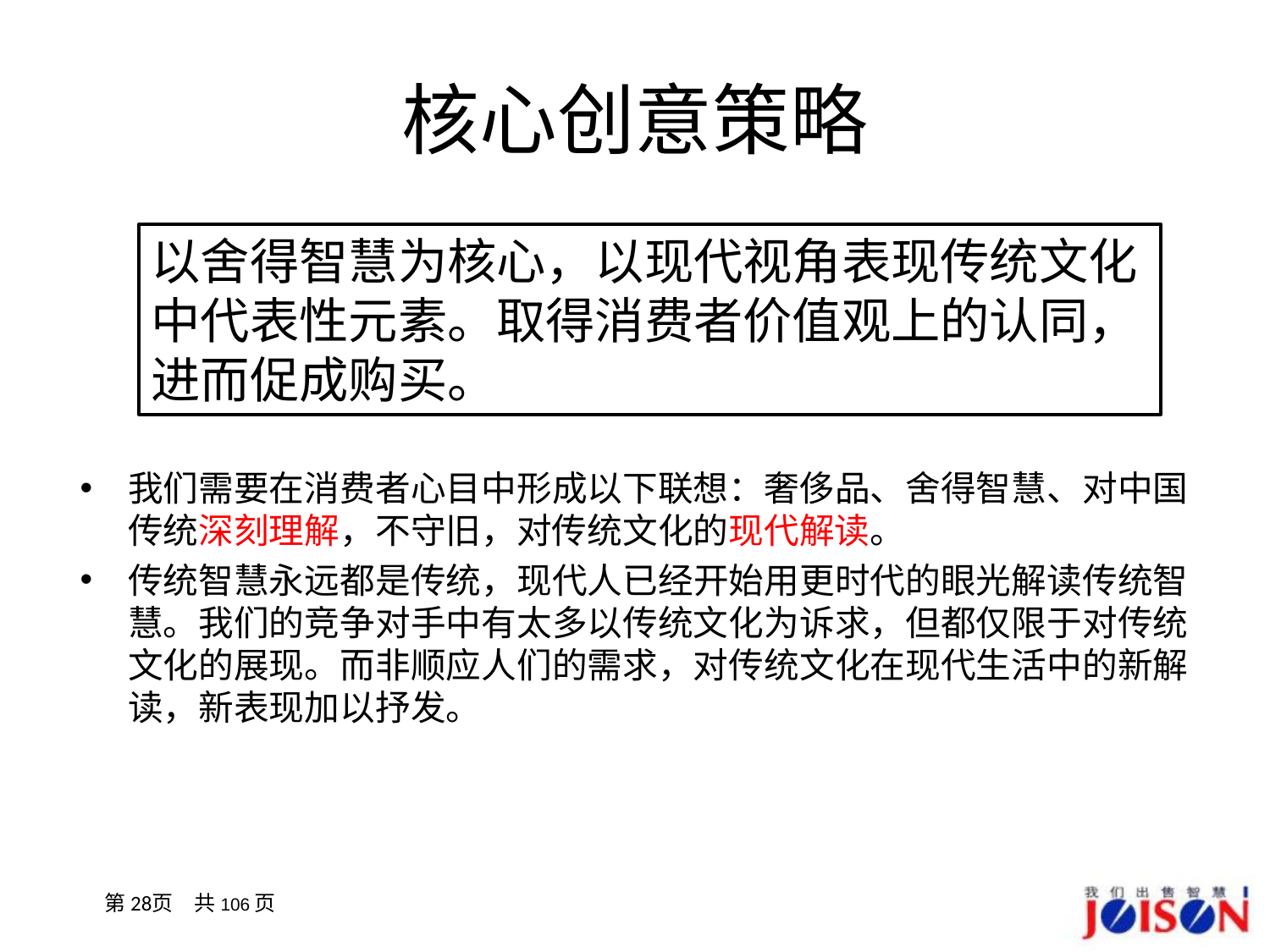

# 核心创意策略
以舍得智慧为核心，以现代视角表现传统文化中代表性元素。取得消费者价值观上的认同，进而促成购买。
我们需要在消费者心目中形成以下联想：奢侈品、舍得智慧、对中国传统深刻理解，不守旧，对传统文化的现代解读。
传统智慧永远都是传统，现代人已经开始用更时代的眼光解读传统智慧。我们的竞争对手中有太多以传统文化为诉求，但都仅限于对传统文化的展现。而非顺应人们的需求，对传统文化在现代生活中的新解读，新表现加以抒发。